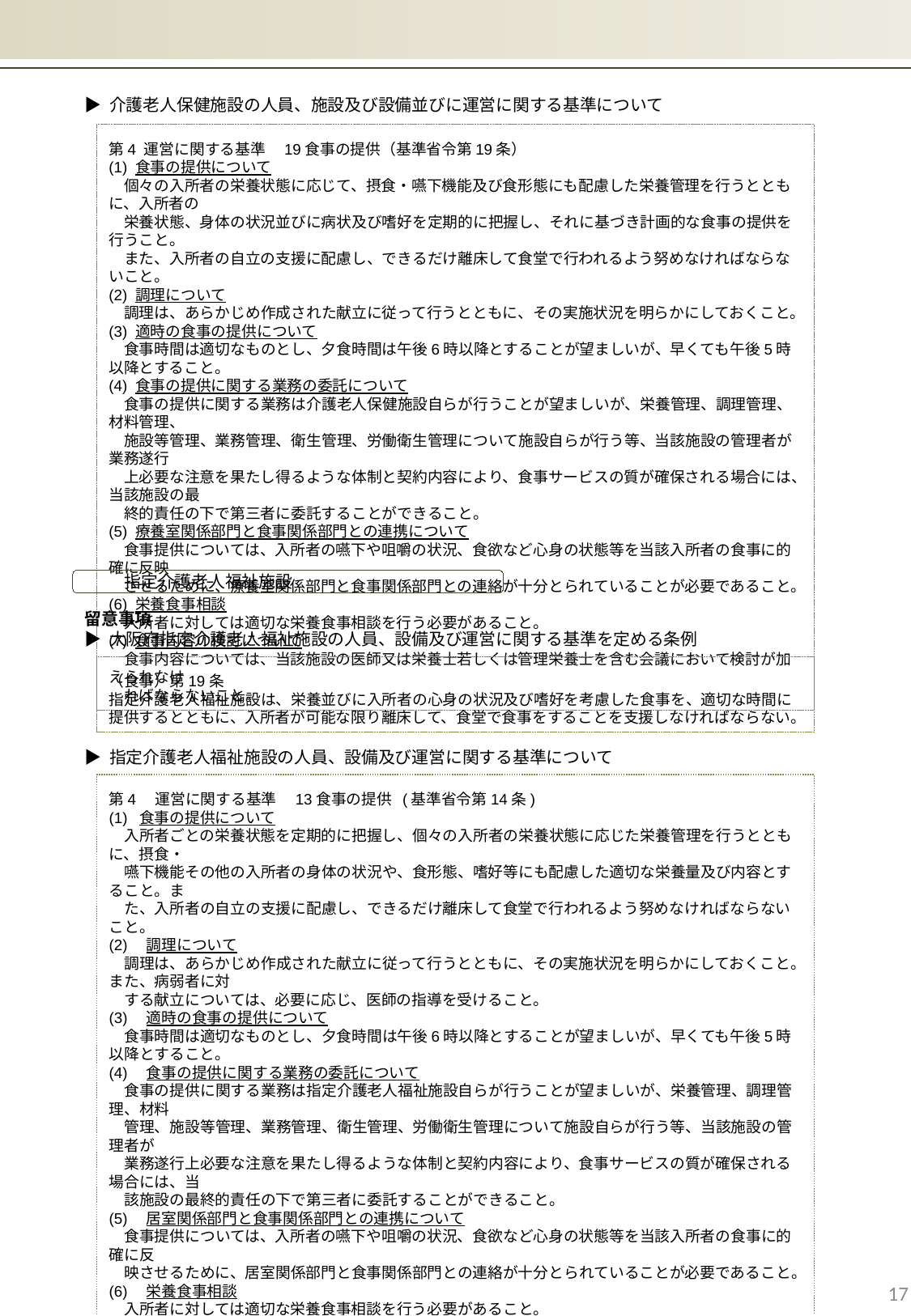

▶ 介護老人保健施設の人員、施設及び設備並びに運営に関する基準について
第4 運営に関する基準　19食事の提供（基準省令第19条）
(1) 食事の提供について
　個々の入所者の栄養状態に応じて、摂食・嚥下機能及び食形態にも配慮した栄養管理を行うとともに、入所者の
　栄養状態、身体の状況並びに病状及び嗜好を定期的に把握し、それに基づき計画的な食事の提供を行うこと。
　また、入所者の自立の支援に配慮し、できるだけ離床して食堂で行われるよう努めなければならないこと。
(2) 調理について
　調理は、あらかじめ作成された献立に従って行うとともに、その実施状況を明らかにしておくこと。
(3) 適時の食事の提供について
　食事時間は適切なものとし、夕食時間は午後6時以降とすることが望ましいが、早くても午後5時以降とすること。
(4) 食事の提供に関する業務の委託について
　食事の提供に関する業務は介護老人保健施設自らが行うことが望ましいが、栄養管理、調理管理、材料管理、
　施設等管理、業務管理、衛生管理、労働衛生管理について施設自らが行う等、当該施設の管理者が業務遂行
　上必要な注意を果たし得るような体制と契約内容により、食事サービスの質が確保される場合には、当該施設の最
　終的責任の下で第三者に委託することができること。
(5) 療養室関係部門と食事関係部門との連携について
　食事提供については、入所者の嚥下や咀嚼の状況、食欲など心身の状態等を当該入所者の食事に的確に反映
　させるために、療養室関係部門と食事関係部門との連絡が十分とられていることが必要であること。
(6) 栄養食事相談
　入所者に対しては適切な栄養食事相談を行う必要があること。
(7) 食事内容の検討について
　食事内容については、当該施設の医師又は栄養士若しくは管理栄養士を含む会議において検討が加えられなけ
　ればならないこと。
　　　指定介護老人福祉施設
留意事項
▶ 大阪府指定介護老人福祉施設の人員、設備及び運営に関する基準を定める条例
（食事）第19条
指定介護老人福祉施設は、栄養並びに入所者の心身の状況及び嗜好を考慮した食事を、適切な時間に提供するとともに、入所者が可能な限り離床して、食堂で食事をすることを支援しなければならない。
▶ 指定介護老人福祉施設の人員、設備及び運営に関する基準について
第4　運営に関する基準　13食事の提供  (基準省令第14条)
食事の提供について
　入所者ごとの栄養状態を定期的に把握し、個々の入所者の栄養状態に応じた栄養管理を行うとともに、摂食・
　嚥下機能その他の入所者の身体の状況や、食形態、嗜好等にも配慮した適切な栄養量及び内容とすること。ま
　た、入所者の自立の支援に配慮し、できるだけ離床して食堂で行われるよう努めなければならないこと。
(2)　調理について
　調理は、あらかじめ作成された献立に従って行うとともに、その実施状況を明らかにしておくこと。また、病弱者に対
　する献立については、必要に応じ、医師の指導を受けること。
(3)　適時の食事の提供について
　食事時間は適切なものとし、夕食時間は午後6時以降とすることが望ましいが、早くても午後5時以降とすること。
(4)　食事の提供に関する業務の委託について
　食事の提供に関する業務は指定介護老人福祉施設自らが行うことが望ましいが、栄養管理、調理管理、材料
　管理、施設等管理、業務管理、衛生管理、労働衛生管理について施設自らが行う等、当該施設の管理者が
　業務遂行上必要な注意を果たし得るような体制と契約内容により、食事サービスの質が確保される場合には、当
　該施設の最終的責任の下で第三者に委託することができること。
(5)　居室関係部門と食事関係部門との連携について
　食事提供については、入所者の嚥下や咀嚼の状況、食欲など心身の状態等を当該入所者の食事に的確に反
　映させるために、居室関係部門と食事関係部門との連絡が十分とられていることが必要であること。
(6)　栄養食事相談
　入所者に対しては適切な栄養食事相談を行う必要があること。
(7)　食事内容の検討について
　食事内容については、当該施設の医師又は栄養士若しくは管理栄養士(入所定員が40人を超えない指定介護
　老人福祉施設であって、栄養士又は管理栄養士を配置していない施設においては連携を図っている他の社会福
　祉施設等の栄養士又は管理栄養士)を含む会議において検討が加えられなければならないこと。
17